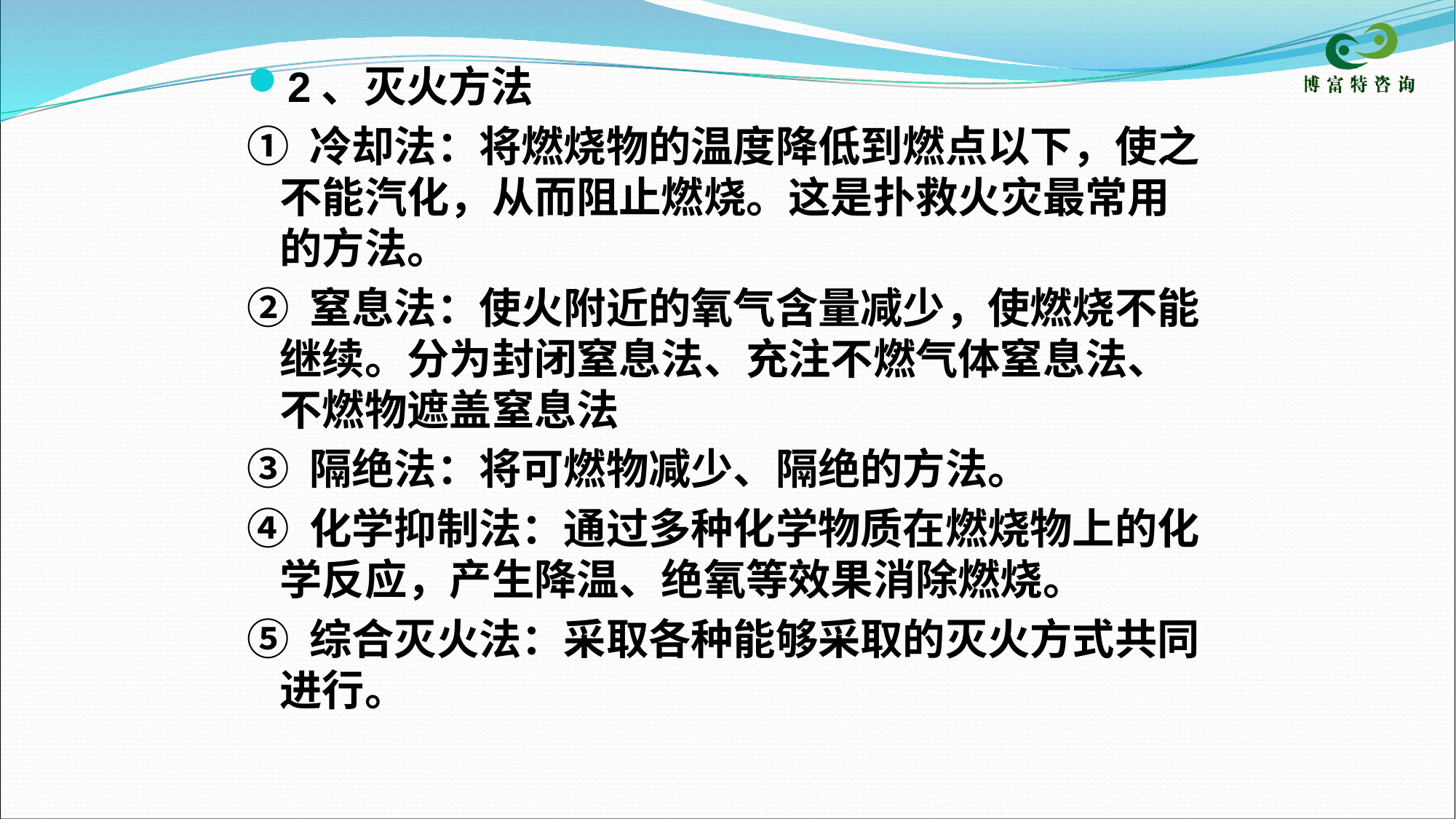

2、灭火方法
① 冷却法：将燃烧物的温度降低到燃点以下，使之不能汽化，从而阻止燃烧。这是扑救火灾最常用的方法。
② 窒息法：使火附近的氧气含量减少，使燃烧不能继续。分为封闭窒息法、充注不燃气体窒息法、不燃物遮盖窒息法
③ 隔绝法：将可燃物减少、隔绝的方法。
④ 化学抑制法：通过多种化学物质在燃烧物上的化学反应，产生降温、绝氧等效果消除燃烧。
⑤ 综合灭火法：采取各种能够采取的灭火方式共同进行。